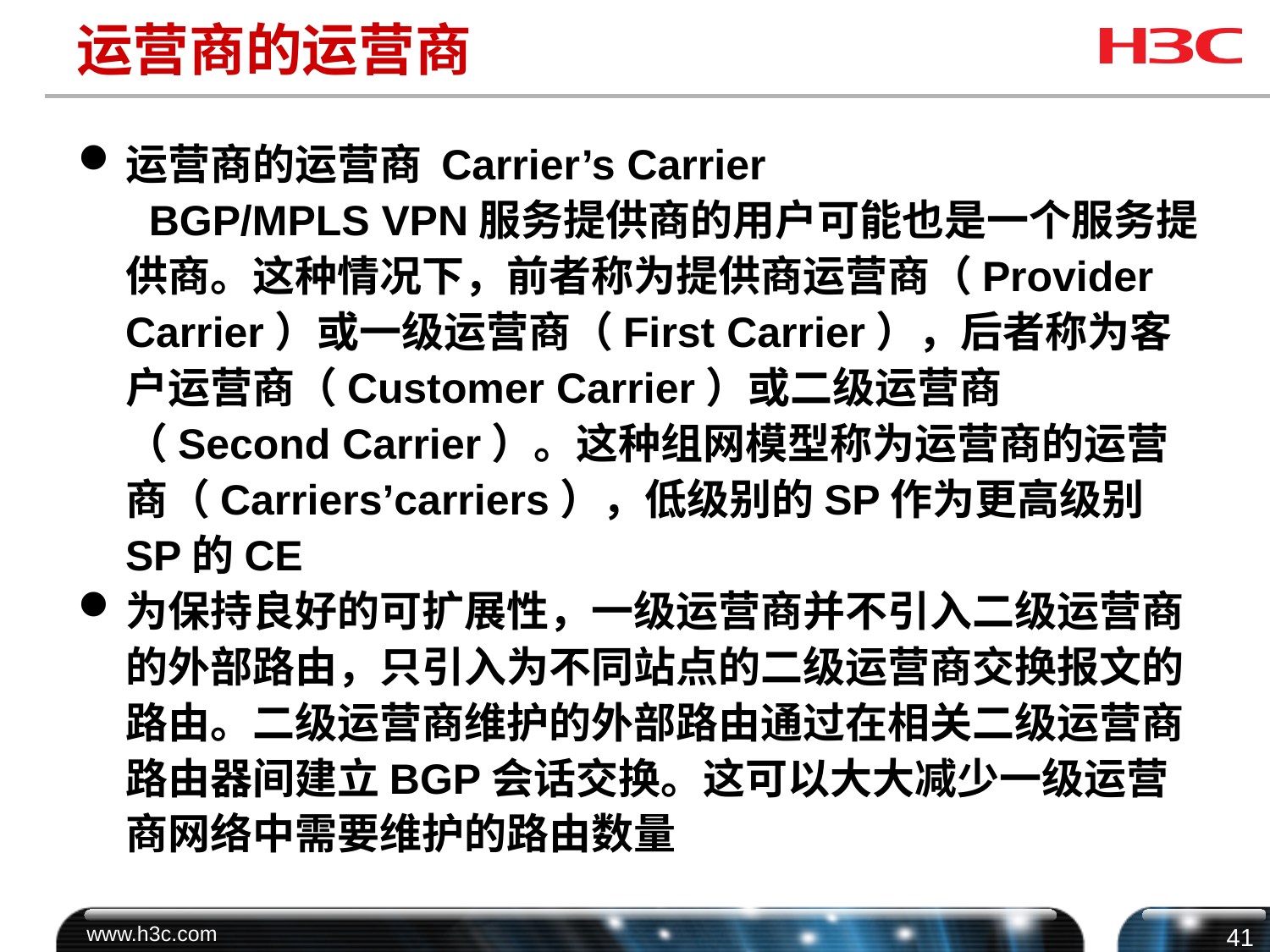

# 运营商的运营商
运营商的运营商 Carrier’s Carrier
      BGP/MPLS VPN服务提供商的用户可能也是一个服务提供商。这种情况下，前者称为提供商运营商（Provider Carrier）或一级运营商（First Carrier），后者称为客户运营商（Customer Carrier）或二级运营商（Second Carrier）。这种组网模型称为运营商的运营商（Carriers’carriers），低级别的SP作为更高级别SP的CE
为保持良好的可扩展性，一级运营商并不引入二级运营商的外部路由，只引入为不同站点的二级运营商交换报文的路由。二级运营商维护的外部路由通过在相关二级运营商路由器间建立BGP会话交换。这可以大大减少一级运营商网络中需要维护的路由数量